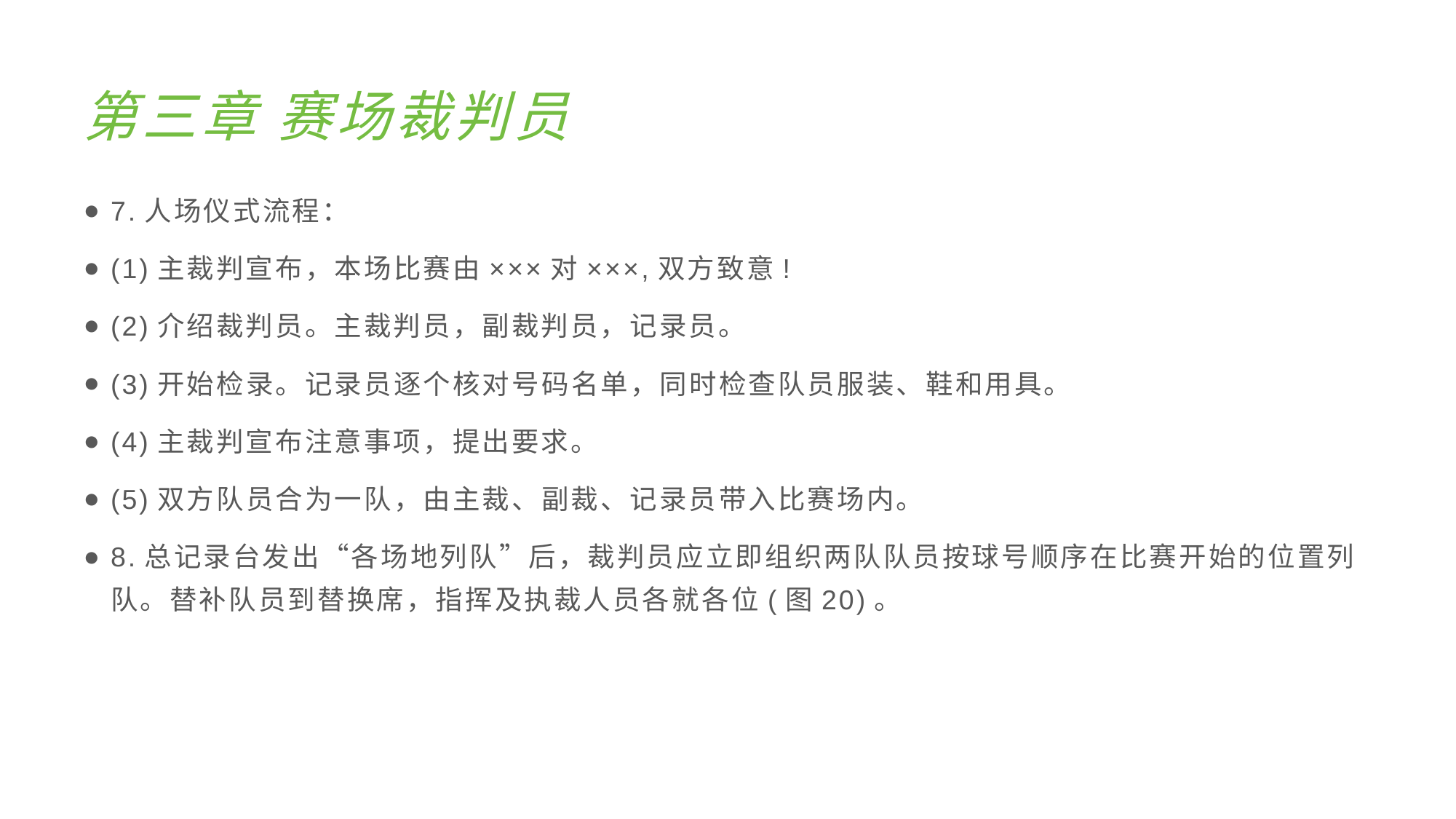

# 第三章 赛场裁判员
7.人场仪式流程：
(1)主裁判宣布，本场比赛由×××对×××,双方致意!
(2)介绍裁判员。主裁判员，副裁判员，记录员。
(3)开始检录。记录员逐个核对号码名单，同时检查队员服装、鞋和用具。
(4)主裁判宣布注意事项，提出要求。
(5)双方队员合为一队，由主裁、副裁、记录员带入比赛场内。
8.总记录台发出“各场地列队”后，裁判员应立即组织两队队员按球号顺序在比赛开始的位置列队。替补队员到替换席，指挥及执裁人员各就各位(图20)。